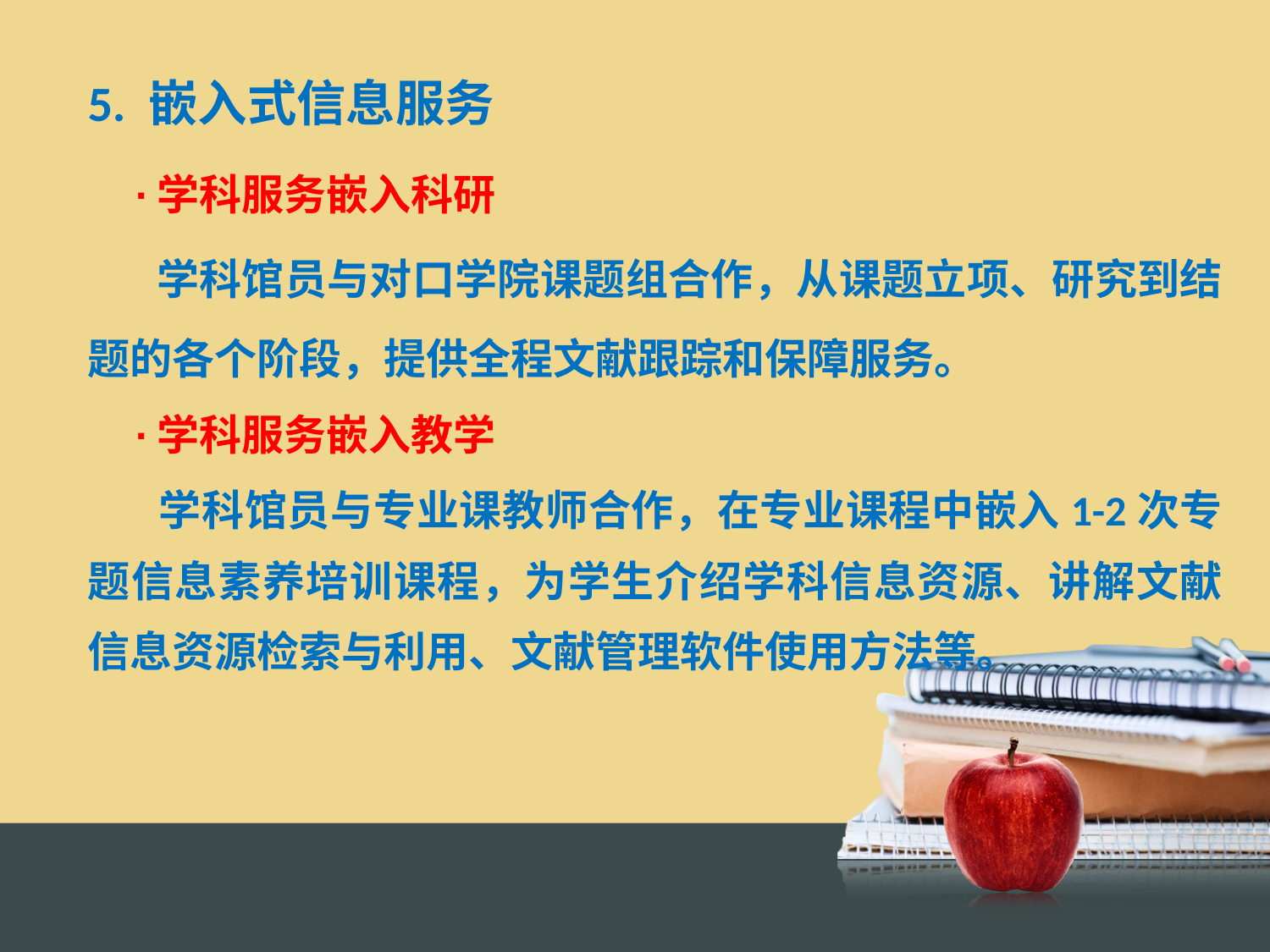

5. 嵌入式信息服务
     ∙学科服务嵌入科研
      学科馆员与对口学院课题组合作，从课题立项、研究到结题的各个阶段，提供全程文献跟踪和保障服务。
     ∙学科服务嵌入教学
      学科馆员与专业课教师合作，在专业课程中嵌入1-2次专题信息素养培训课程，为学生介绍学科信息资源、讲解文献信息资源检索与利用、文献管理软件使用方法等。